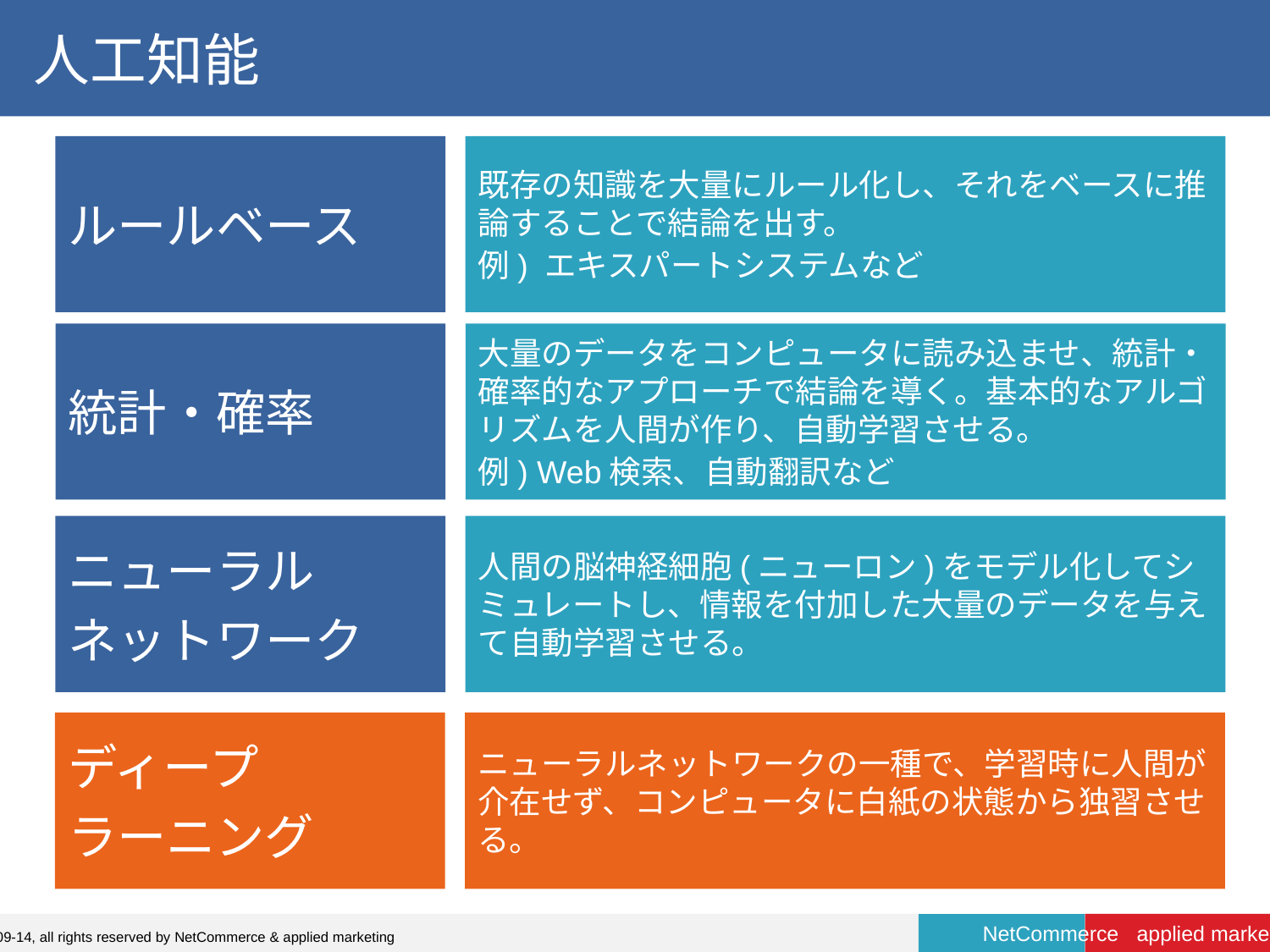

# 人工知能
ルールベース
既存の知識を大量にルール化し、それをベースに推論することで結論を出す。
例) エキスパートシステムなど
統計・確率
大量のデータをコンピュータに読み込ませ、統計・確率的なアプローチで結論を導く。基本的なアルゴリズムを人間が作り、自動学習させる。
例) Web検索、自動翻訳など
ニューラル
ネットワーク
人間の脳神経細胞(ニューロン)をモデル化してシミュレートし、情報を付加した大量のデータを与えて自動学習させる。
ディープ
ラーニング
ニューラルネットワークの一種で、学習時に人間が介在せず、コンピュータに白紙の状態から独習させる。